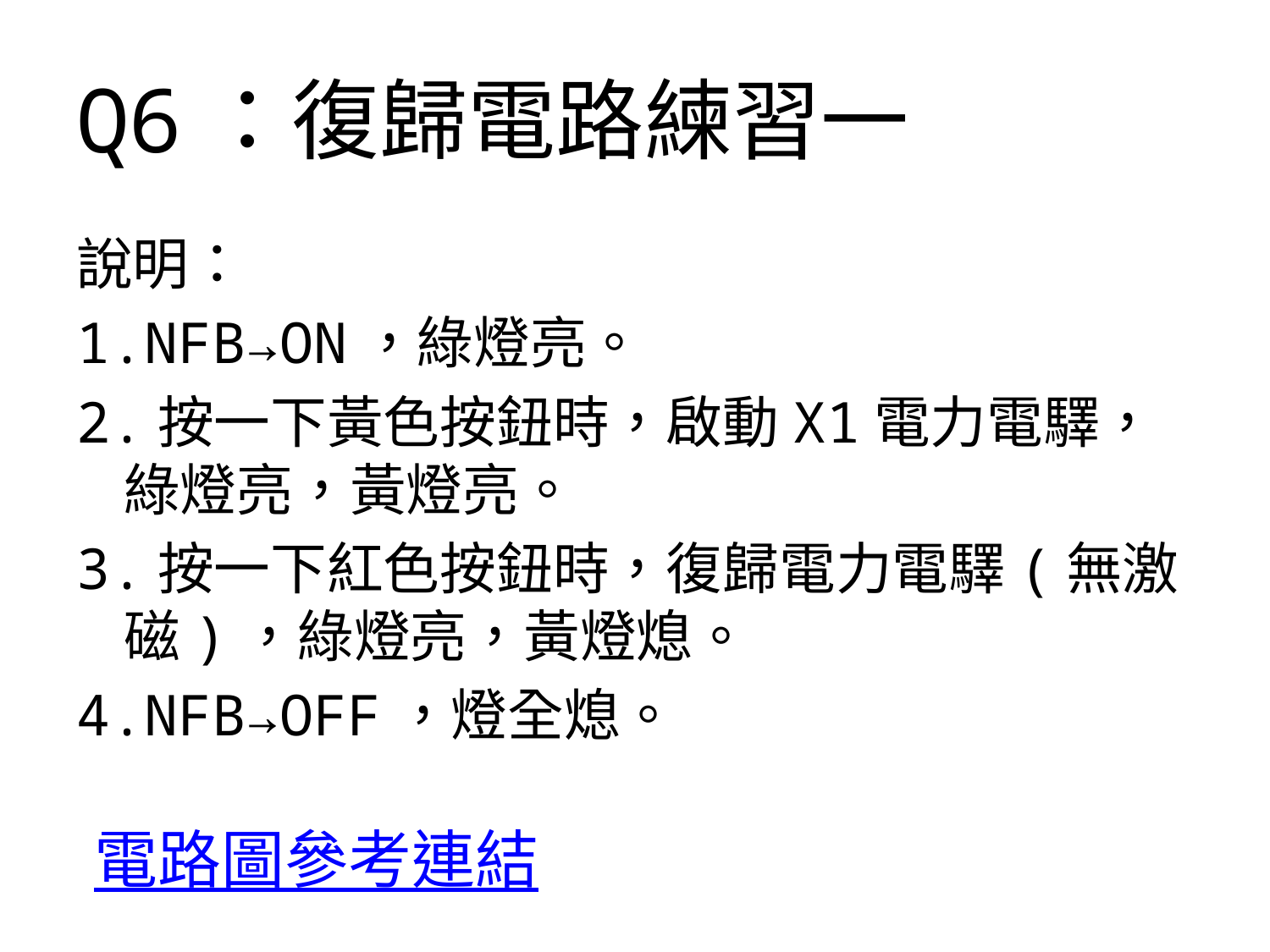

# Q6：復歸電路練習一
說明：
1.NFB→ON，綠燈亮。
2.按一下黃色按鈕時，啟動X1電力電驛，綠燈亮，黃燈亮。
3.按一下紅色按鈕時，復歸電力電驛(無激磁)，綠燈亮，黃燈熄。
4.NFB→OFF，燈全熄。
電路圖參考連結